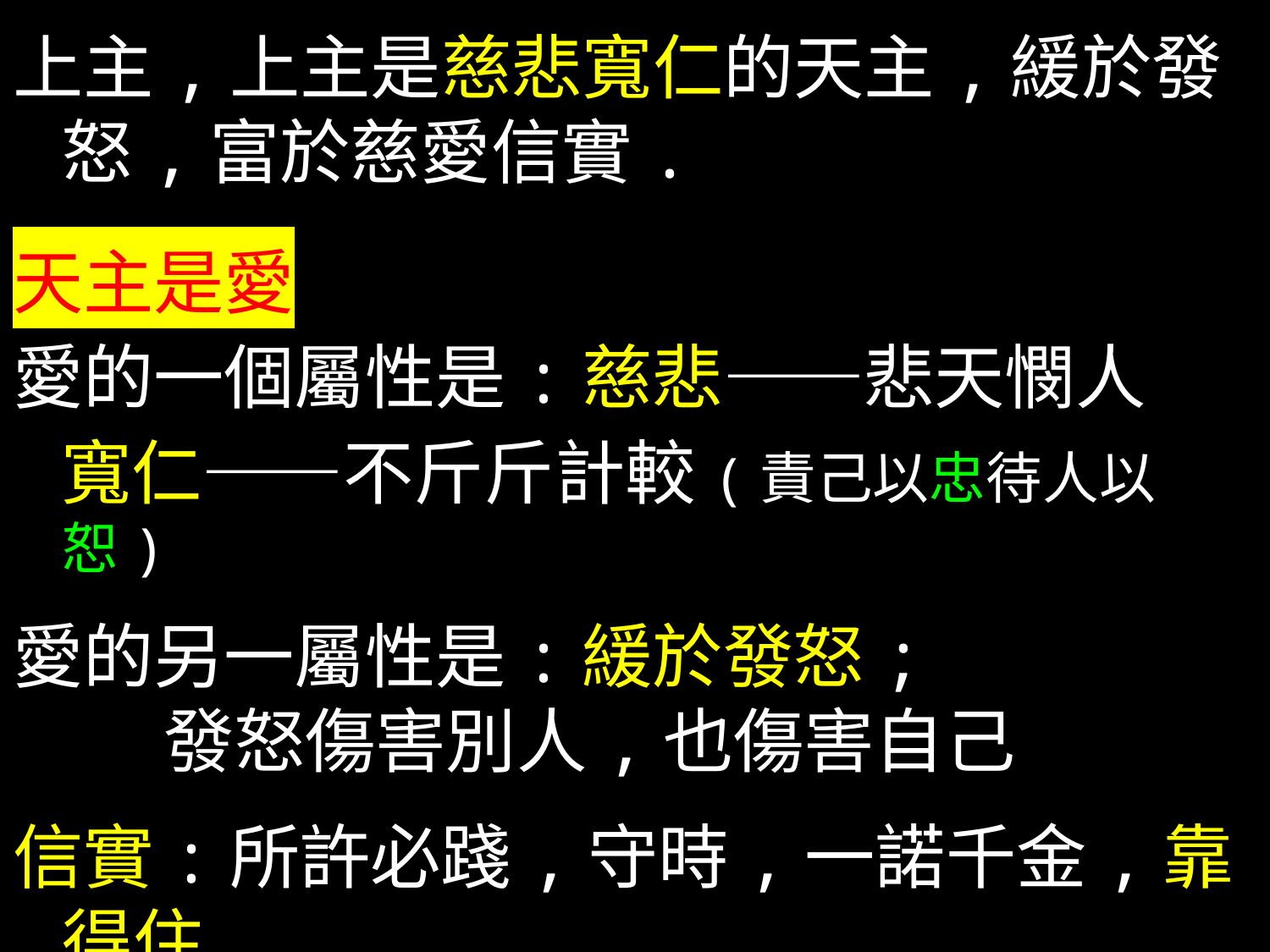

上主,上主是慈悲寬仁的天主,緩於發怒,富於慈愛信實.
天主是愛
愛的一個屬性是:慈悲——悲天憫人
  寬仁——不斤斤計較(責己以忠待人以恕)
愛的另一屬性是:緩於發怒;
  發怒傷害別人,也傷害自己
信實:所許必踐,守時,一諾千金,靠得住